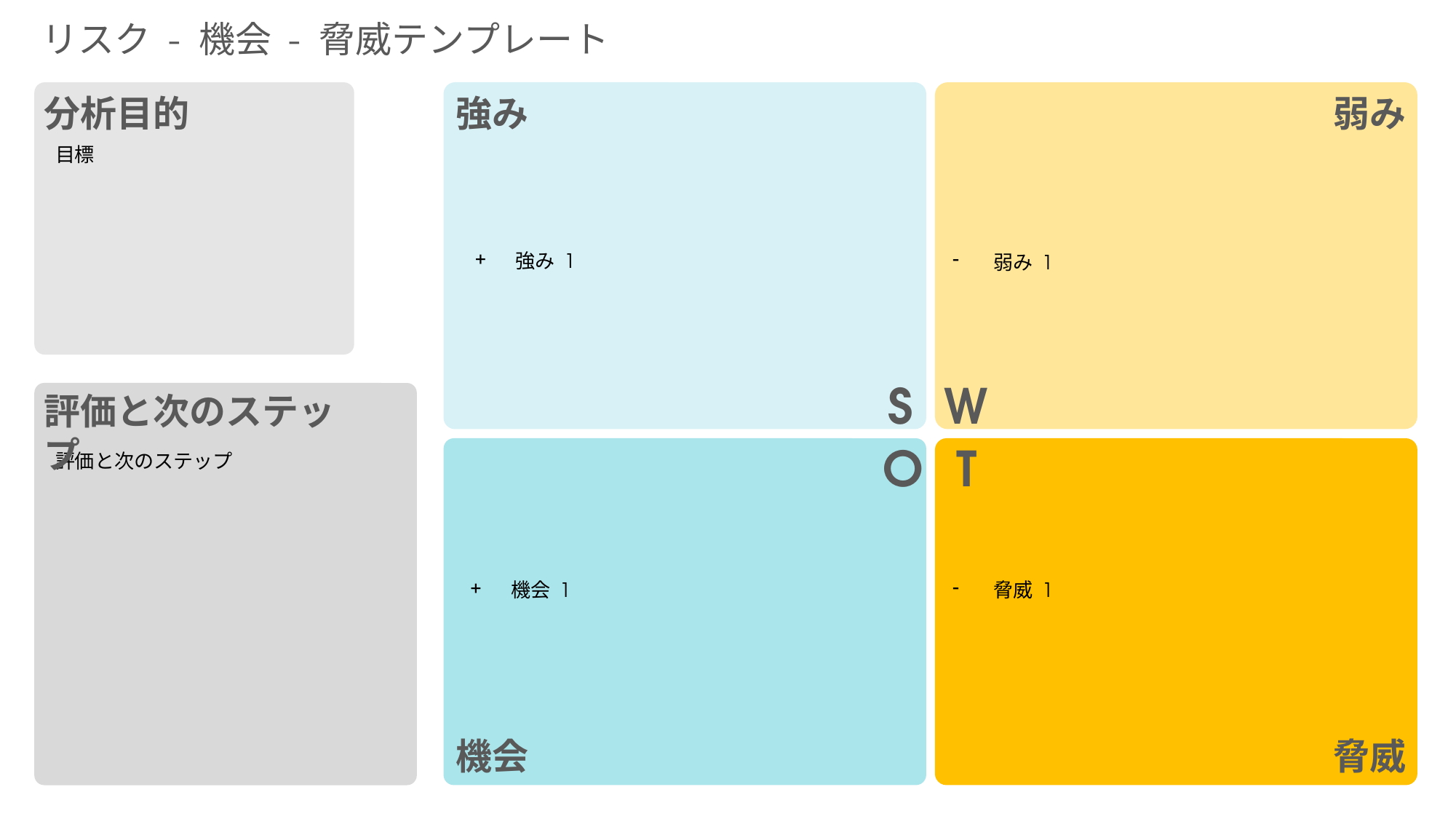

リスク - 機会 - 脅威テンプレート

分析目的

強み

弱み
強み 1
目標

弱み 1
S
W
評価と次のステップ

O
T
機会 1
脅威 1

評価と次のステップ

機会
脅威